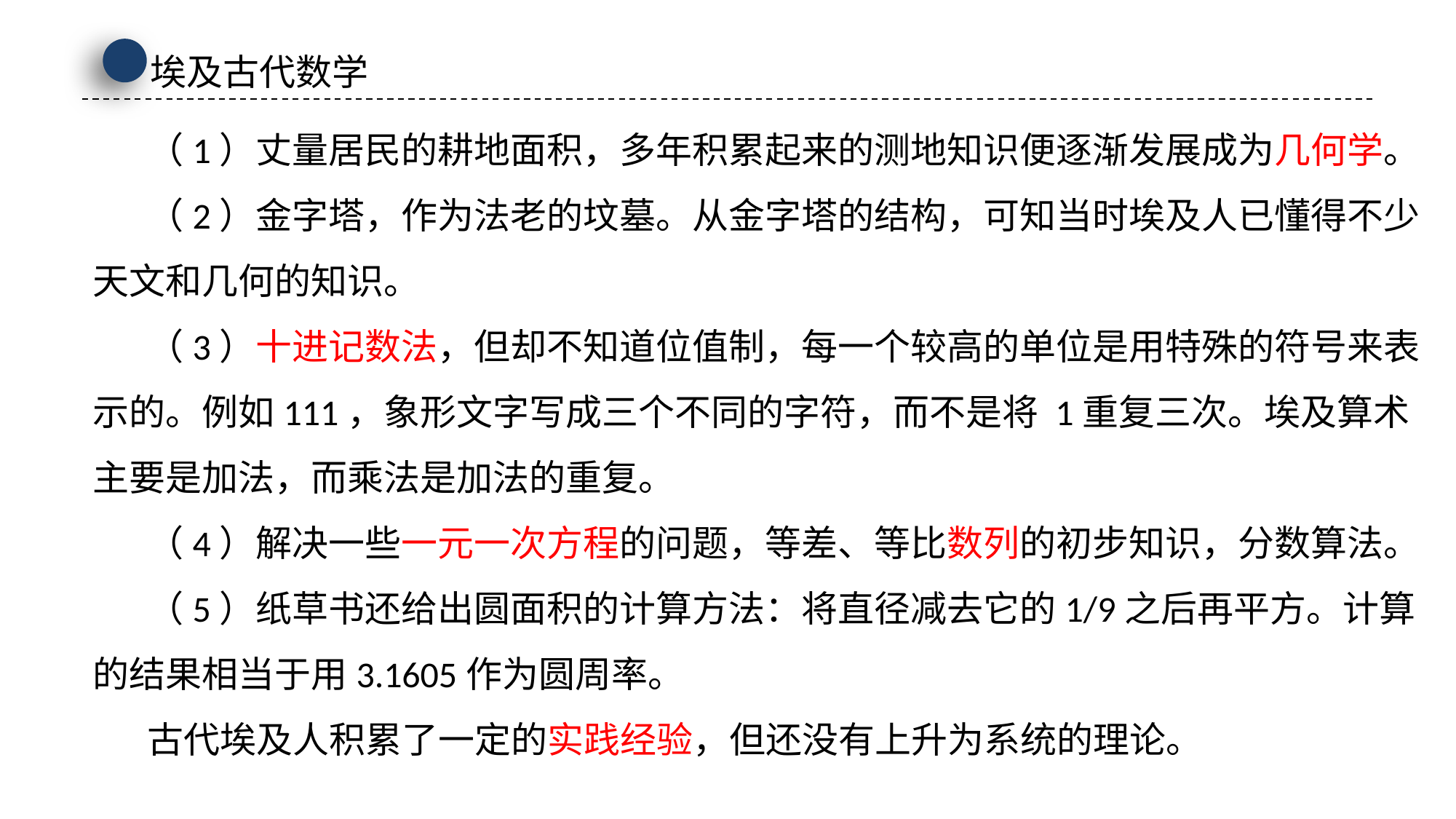

埃及古代数学
（1）丈量居民的耕地面积，多年积累起来的测地知识便逐渐发展成为几何学。
（2）金字塔，作为法老的坟墓。从金字塔的结构，可知当时埃及人已懂得不少天文和几何的知识。
（3）十进记数法，但却不知道位值制，每一个较高的单位是用特殊的符号来表示的。例如111，象形文字写成三个不同的字符，而不是将 1重复三次。埃及算术主要是加法，而乘法是加法的重复。
（4）解决一些一元一次方程的问题，等差、等比数列的初步知识，分数算法。
（5）纸草书还给出圆面积的计算方法：将直径减去它的1/9之后再平方。计算的结果相当于用3.1605作为圆周率。
古代埃及人积累了一定的实践经验，但还没有上升为系统的理论。